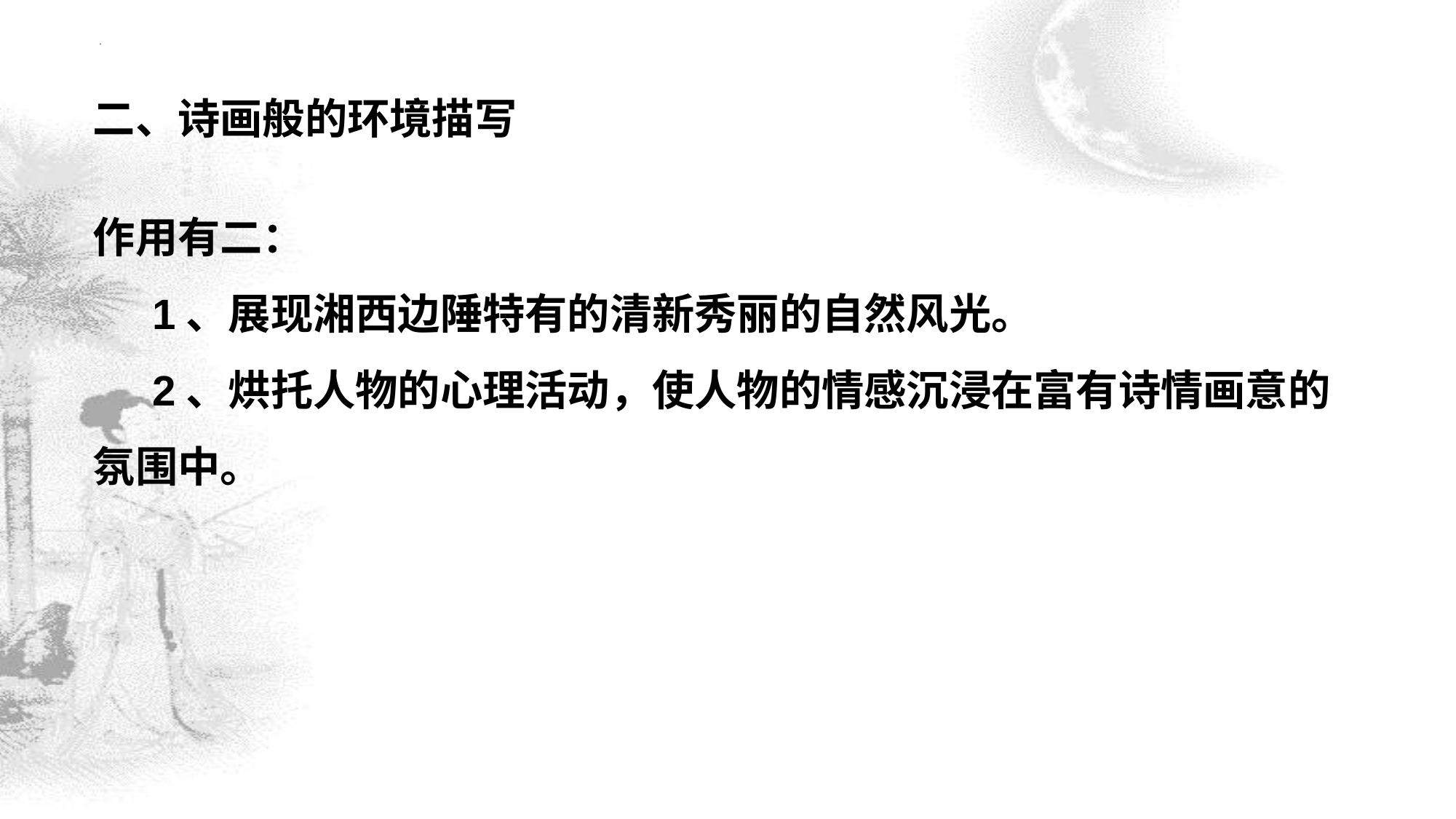

二、诗画般的环境描写
作用有二：
     1、展现湘西边陲特有的清新秀丽的自然风光。
     2、烘托人物的心理活动，使人物的情感沉浸在富有诗情画意的氛围中。